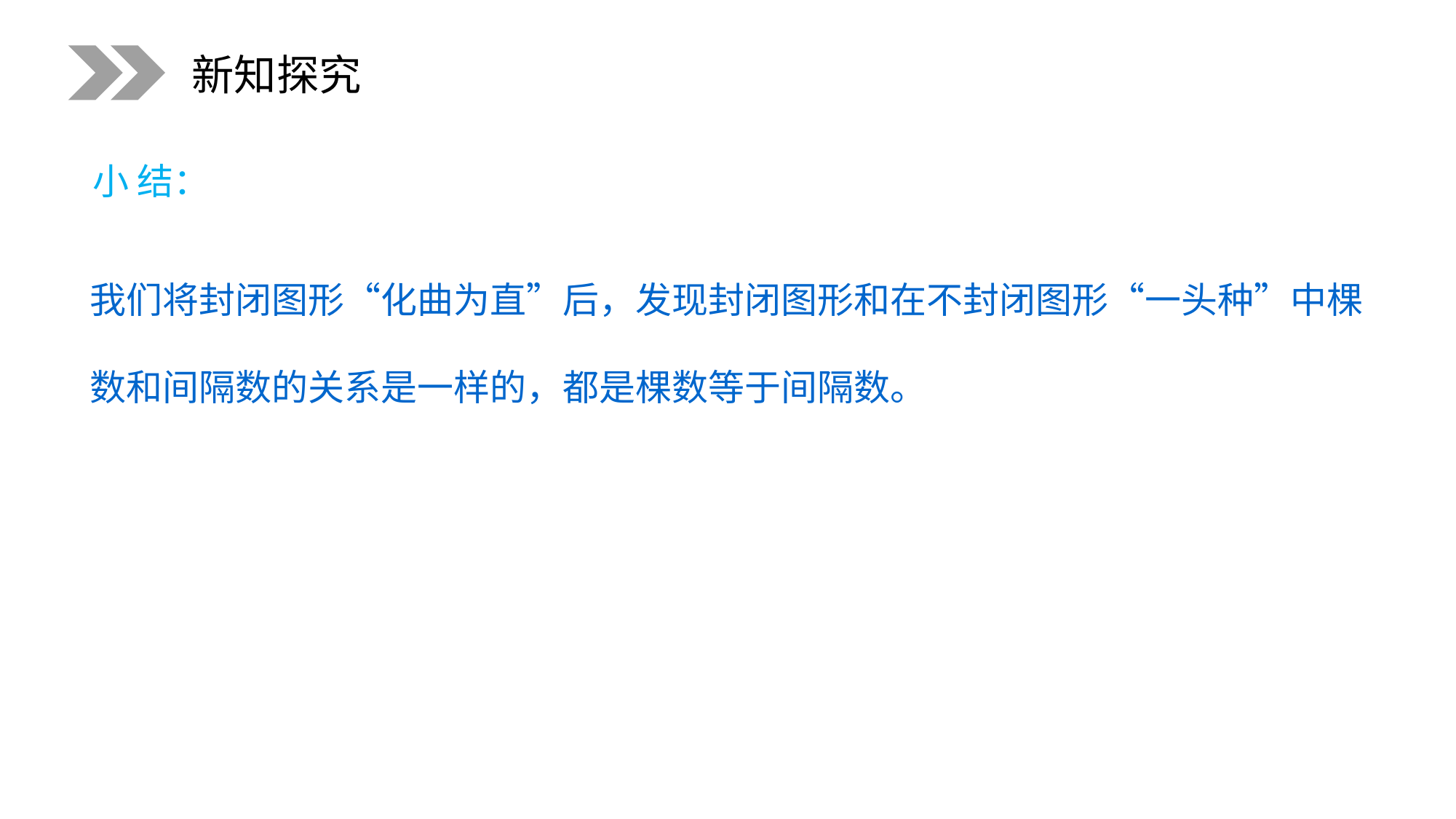

新知探究
小 结：
我们将封闭图形“化曲为直”后，发现封闭图形和在不封闭图形“一头种”中棵数和间隔数的关系是一样的，都是棵数等于间隔数。